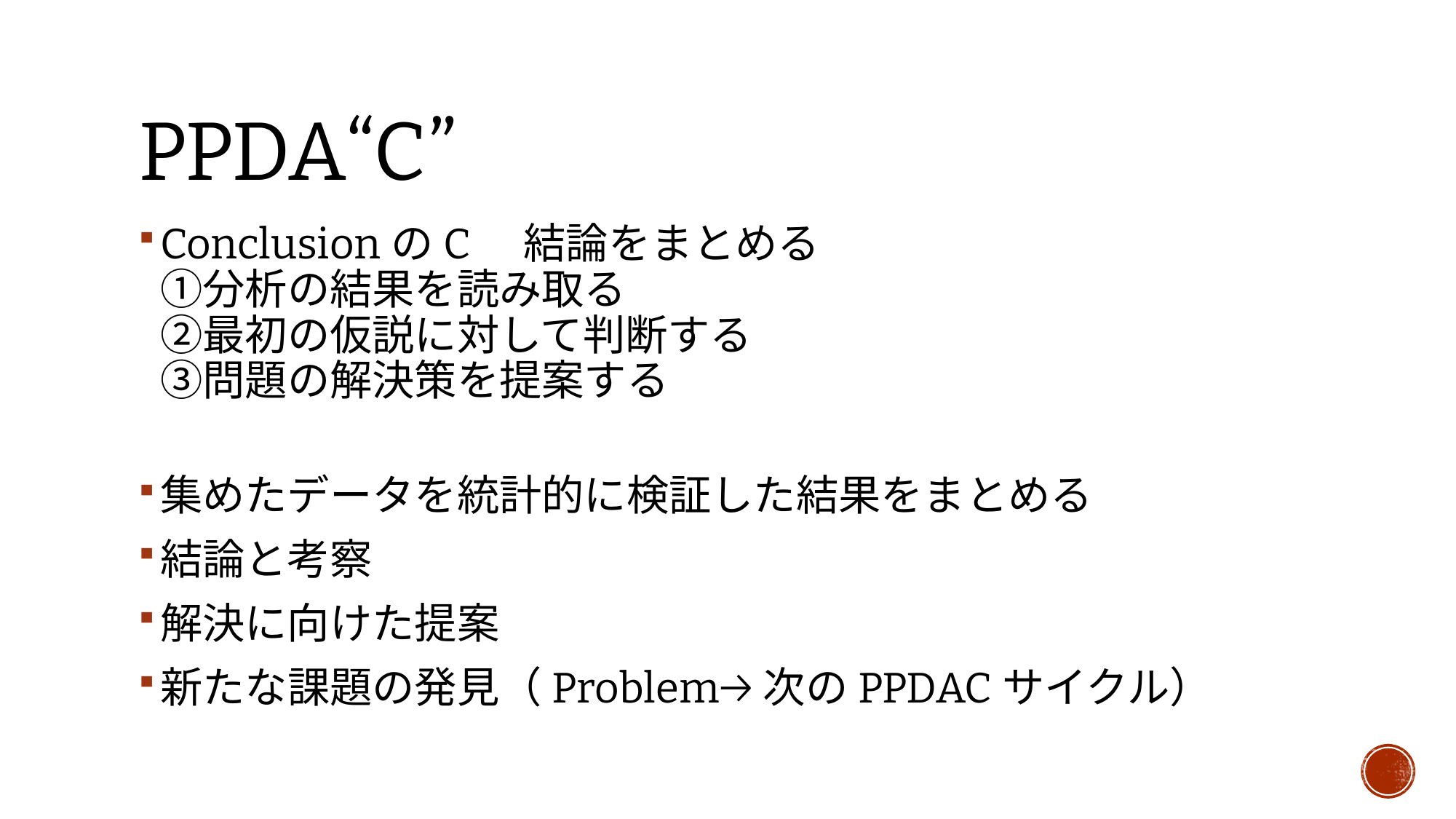

# PPDA“C”
ConclusionのC　結論をまとめる
①分析の結果を読み取る
②最初の仮説に対して判断する
③問題の解決策を提案する
集めたデータを統計的に検証した結果をまとめる
結論と考察
解決に向けた提案
新たな課題の発見（Problem→次のPPDACサイクル）